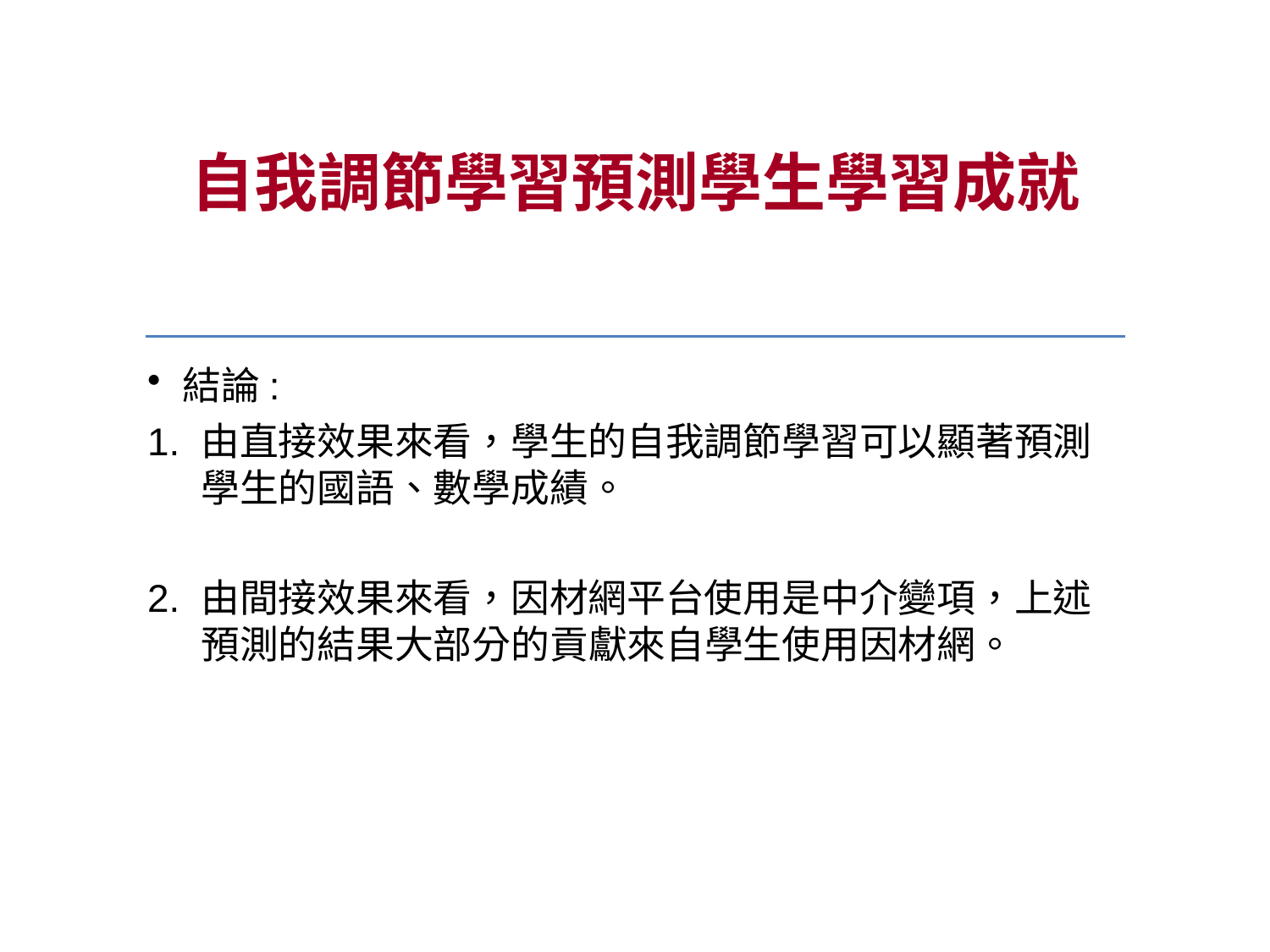

# 自我調節學習預測學生學習成就
結論:
由直接效果來看，學生的自我調節學習可以顯著預測學生的國語、數學成績。

由間接效果來看，因材網平台使用是中介變項，上述預測的結果大部分的貢獻來自學生使用因材網。